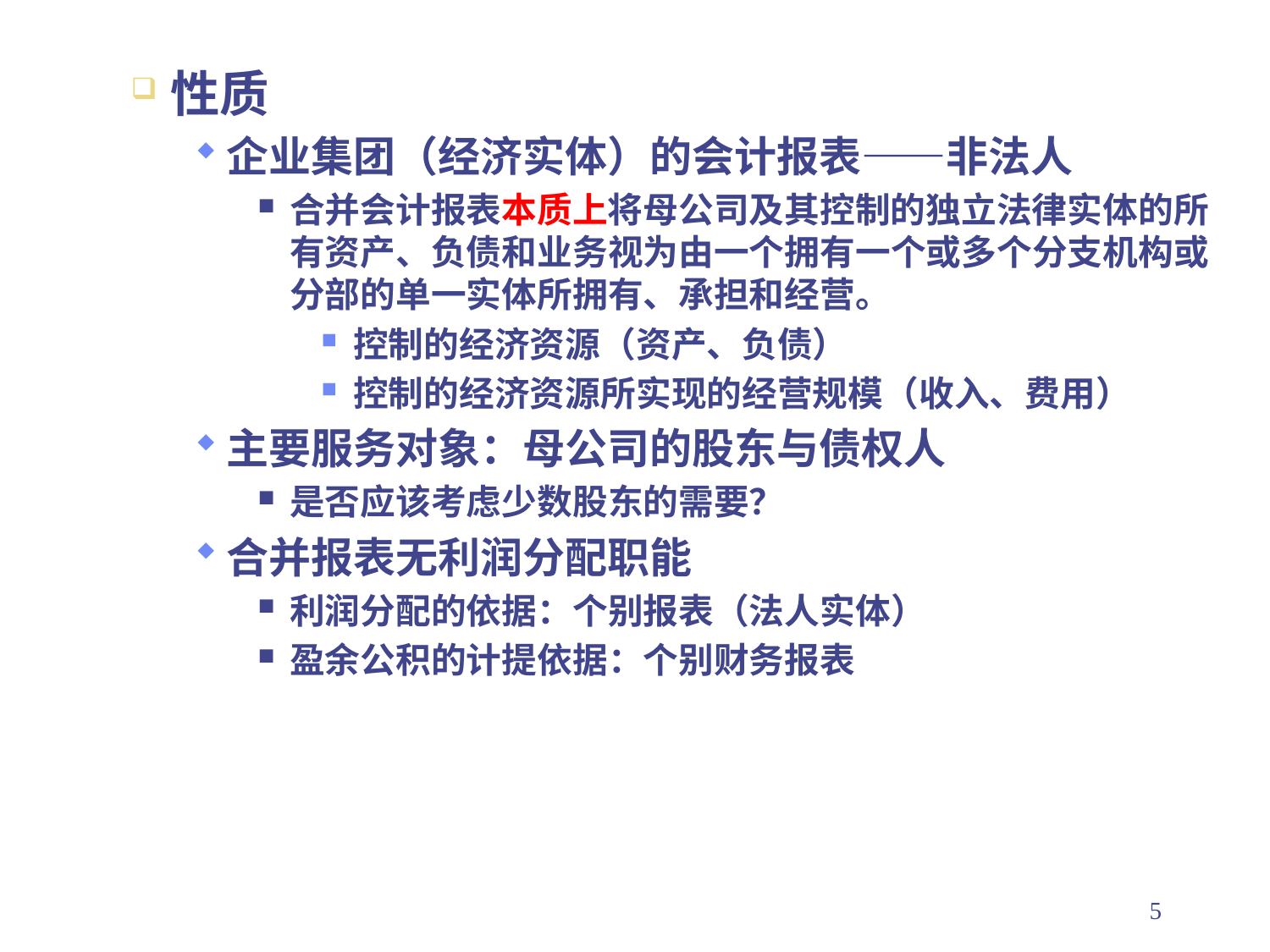

性质
企业集团（经济实体）的会计报表——非法人
合并会计报表本质上将母公司及其控制的独立法律实体的所有资产、负债和业务视为由一个拥有一个或多个分支机构或分部的单一实体所拥有、承担和经营。
控制的经济资源（资产、负债）
控制的经济资源所实现的经营规模（收入、费用）
主要服务对象：母公司的股东与债权人
是否应该考虑少数股东的需要？
合并报表无利润分配职能
利润分配的依据：个别报表（法人实体）
盈余公积的计提依据：个别财务报表
5